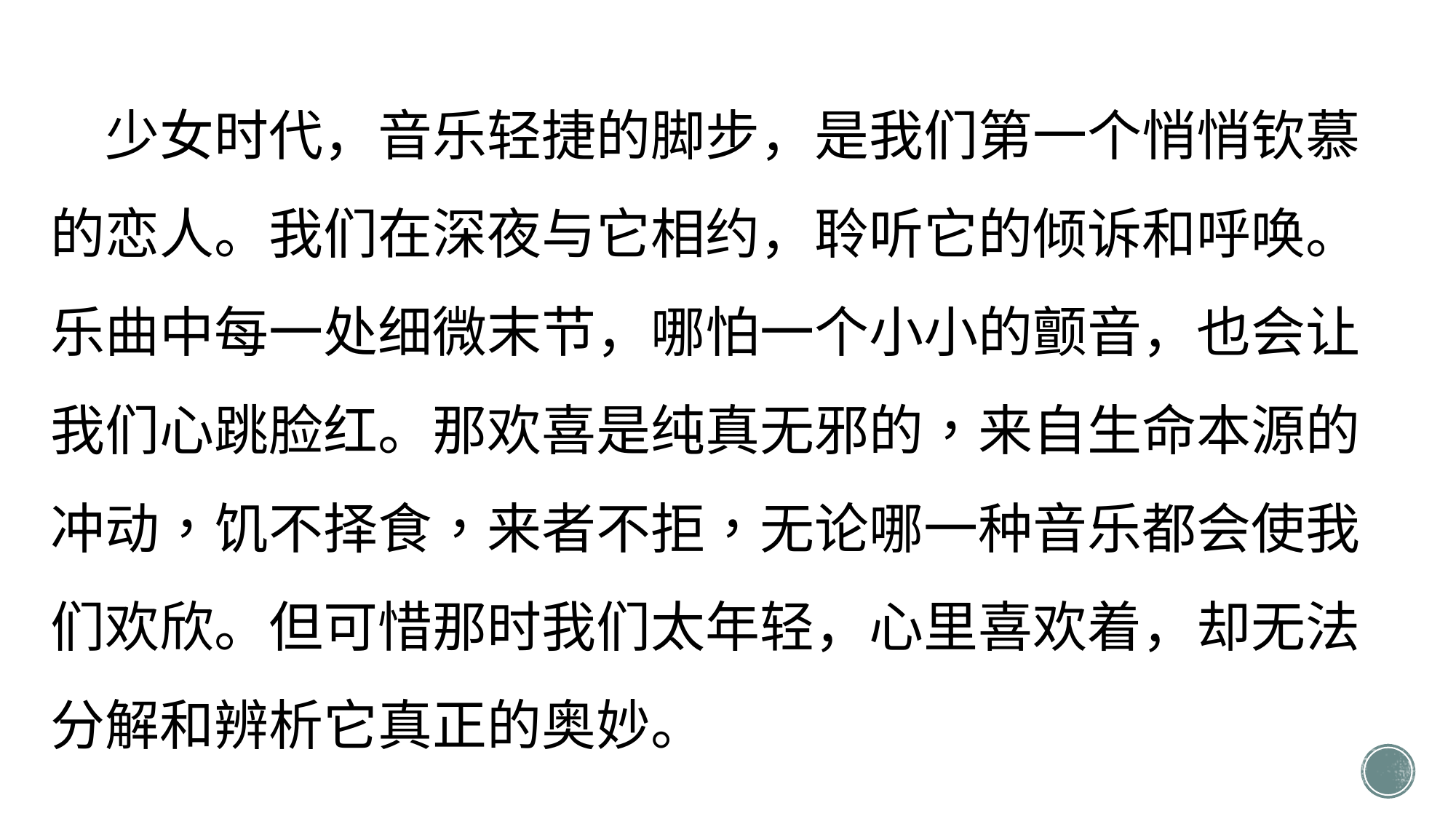

少女时代，音乐轻捷的脚步，是我们第一个悄悄钦慕的恋人。我们在深夜与它相约，聆听它的倾诉和呼唤。乐曲中每一处细微末节，哪怕一个小小的颤音，也会让我们心跳脸红。那欢喜是纯真无邪的，来自生命本源的冲动，饥不择食，来者不拒，无论哪一种音乐都会使我们欢欣。但可惜那时我们太年轻，心里喜欢着，却无法分解和辨析它真正的奥妙。